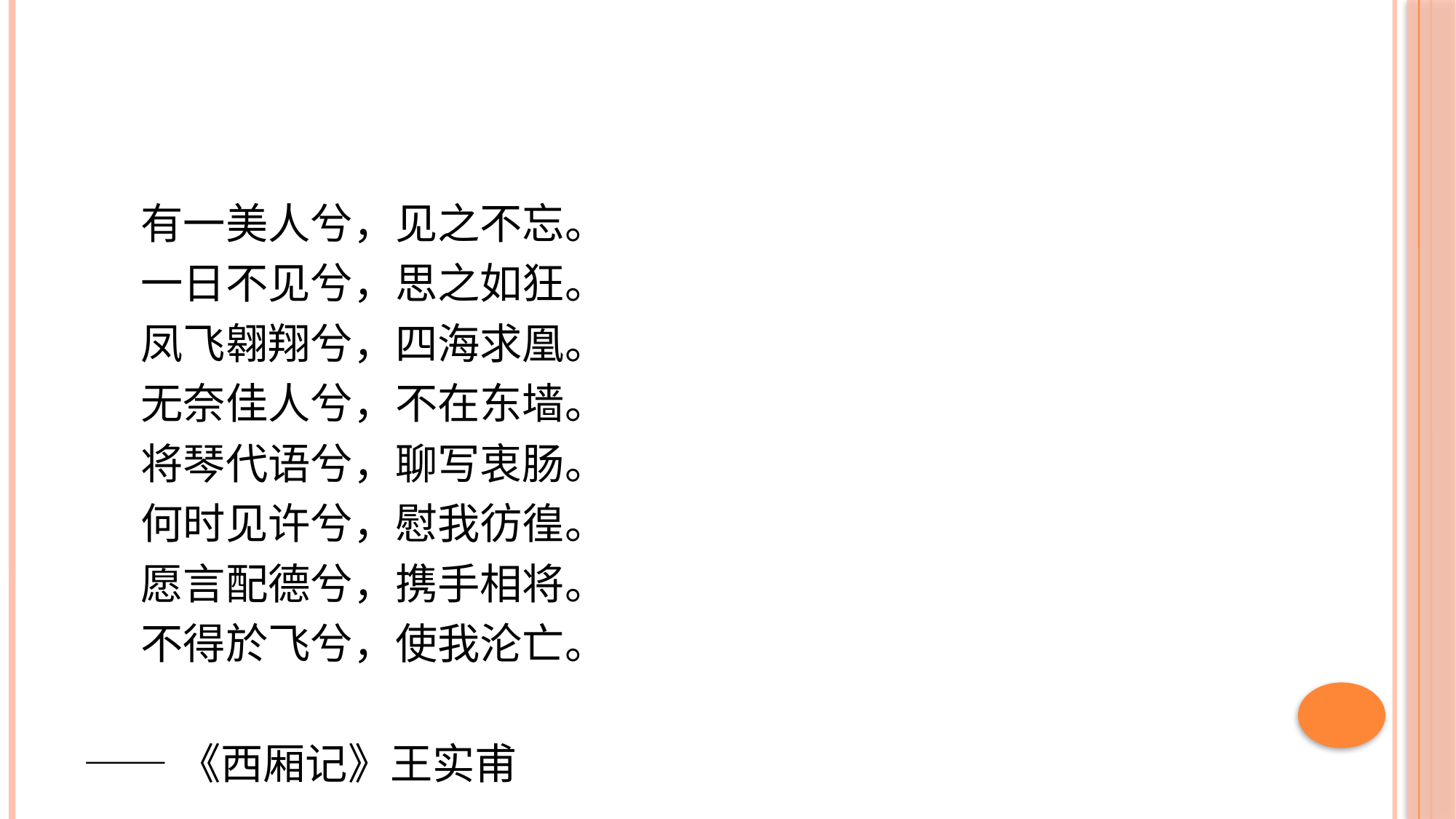

#
     有一美人兮，见之不忘。
     一日不见兮，思之如狂。
     凤飞翱翔兮，四海求凰。
     无奈佳人兮，不在东墙。
     将琴代语兮，聊写衷肠。
     何时见许兮，慰我彷徨。
     愿言配德兮，携手相将。
     不得於飞兮，使我沦亡。

——《西厢记》王实甫